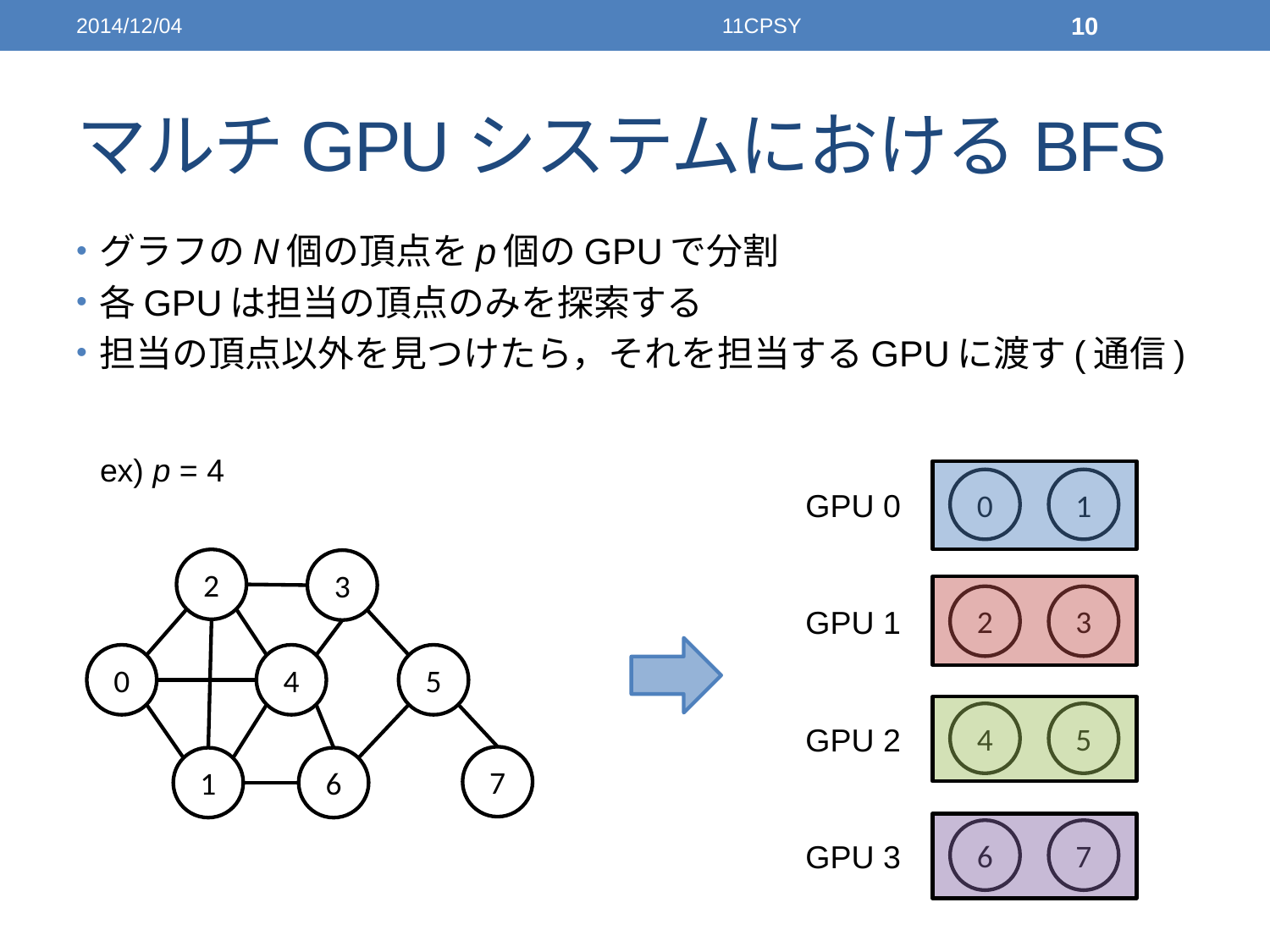

2014/12/04
11CPSY
10
# マルチGPUシステムにおけるBFS
グラフのN個の頂点をp個のGPUで分割
各GPUは担当の頂点のみを探索する
担当の頂点以外を見つけたら，それを担当するGPUに渡す(通信)
ex) p = 4

0
1
GPU 0
2
3
0
4
5
7
1
6

2
3
GPU 1

4
5
GPU 2

6
7
GPU 3